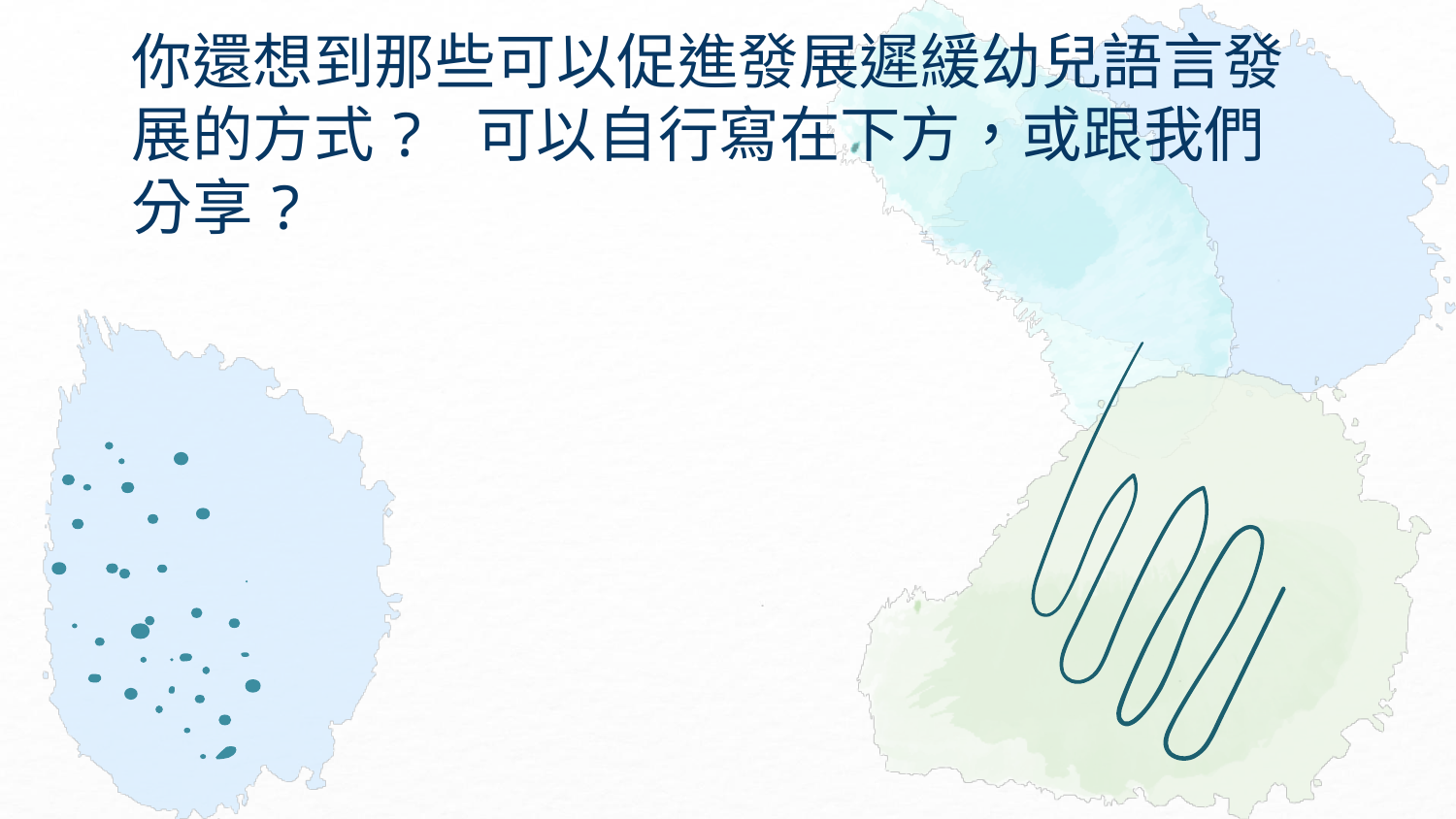

# 你還想到那些可以促進發展遲緩幼兒語言發展的方式? 可以自行寫在下方，或跟我們分享?